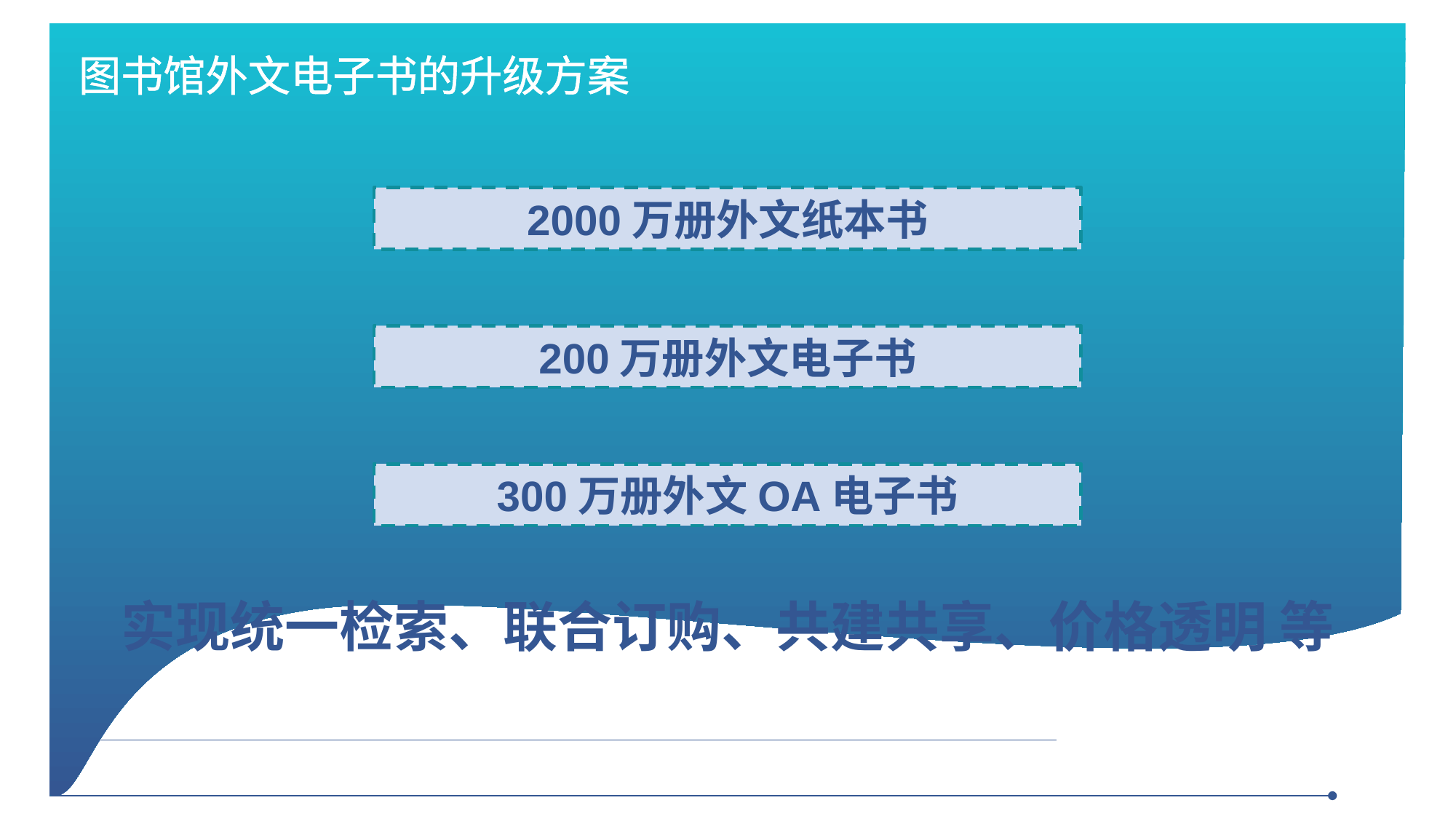

图书馆外文电子书的升级方案
2000万册外文纸本书
200万册外文电子书
300万册外文OA电子书
实现统一检索、联合订购、共建共享、价格透明 等